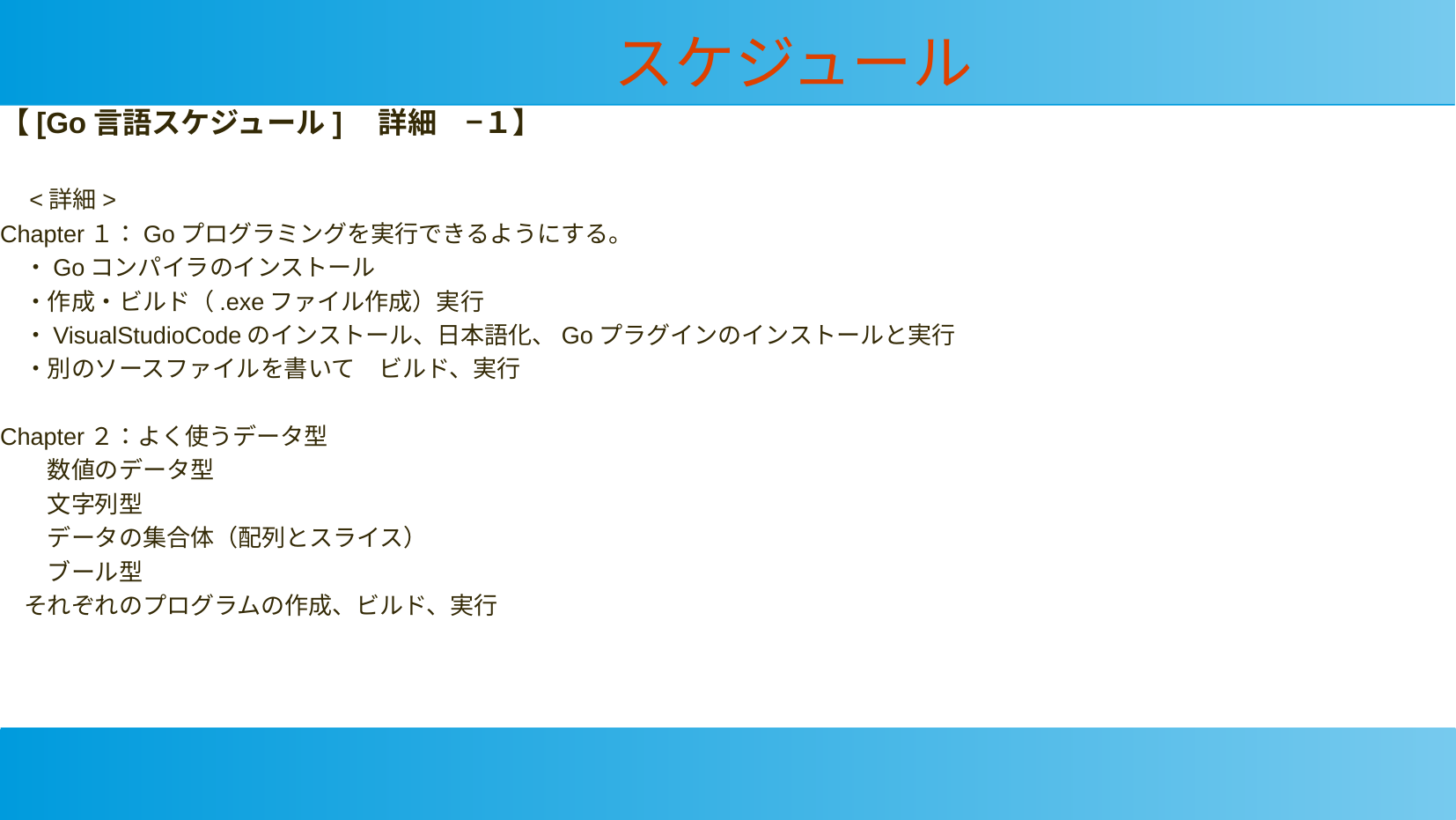

スケジュール
【[Go言語スケジュール]　詳細　−１】

　<詳細>
Chapter１：Goプログラミングを実行できるようにする。
　・Goコンパイラのインストール
　・作成・ビルド（.exeファイル作成）実行
　・VisualStudioCodeのインストール、日本語化、Goプラグインのインストールと実行
　・別のソースファイルを書いて　ビルド、実行

Chapter２：よく使うデータ型
　　数値のデータ型
　　文字列型
　　データの集合体（配列とスライス）
　　ブール型
　それぞれのプログラムの作成、ビルド、実行